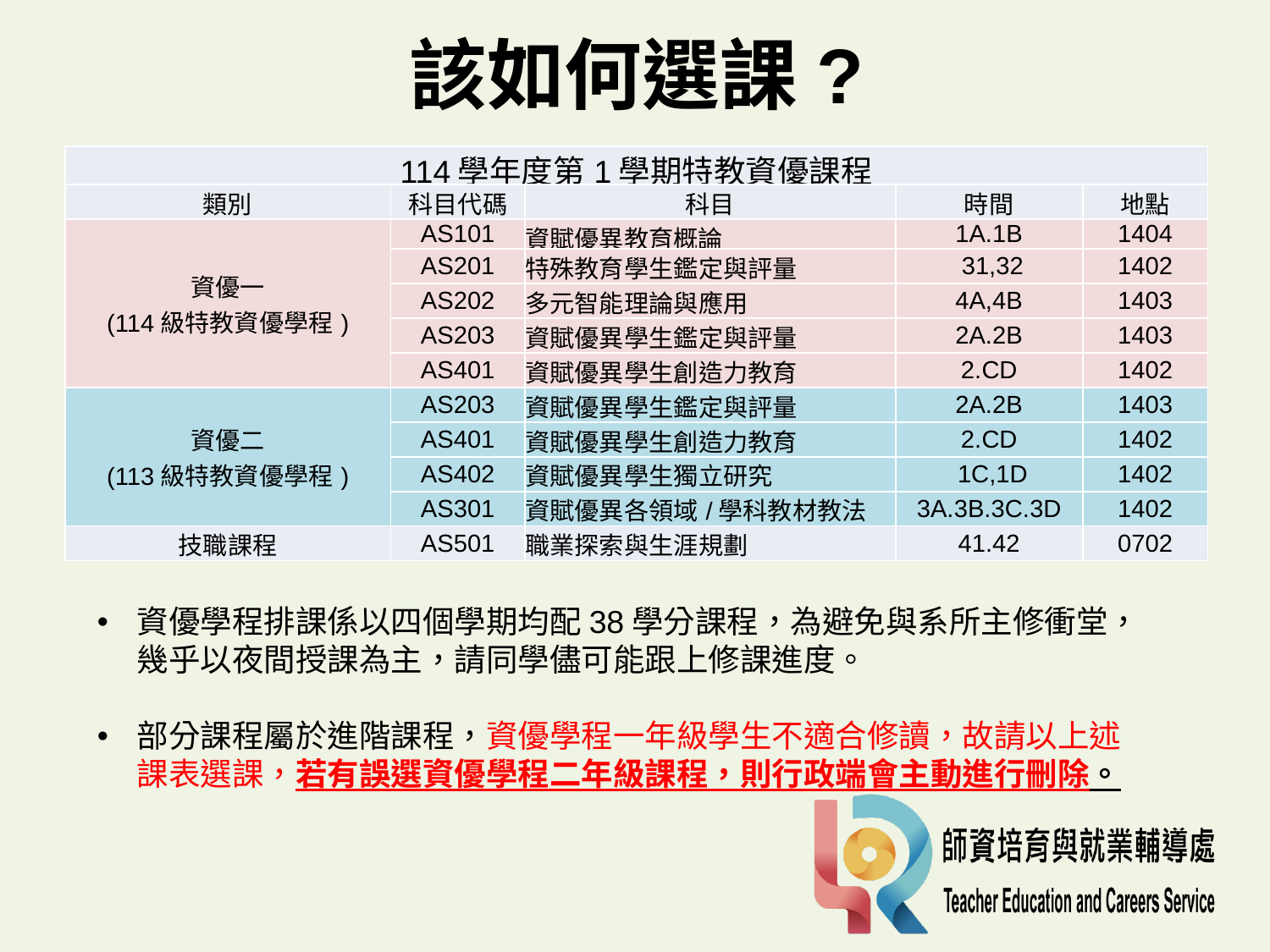

# 該如何選課?
| 114學年度第1學期特教資優課程 |  |  |  |  |
| --- | --- | --- | --- | --- |
| 類別 | 科目代碼 | 科目 | 時間 | 地點 |
| 資優一 (114級特教資優學程) | AS101 | 資賦優異教育概論 | 1A.1B | 1404 |
|  | AS201 | 特殊教育學生鑑定與評量 | 31,32 | 1402 |
|  | AS202 | 多元智能理論與應用 | 4A,4B | 1403 |
|  | AS203 | 資賦優異學生鑑定與評量 | 2A.2B | 1403 |
|  | AS401 | 資賦優異學生創造力教育 | 2.CD | 1402 |
| 資優二 (113級特教資優學程) | AS203 | 資賦優異學生鑑定與評量 | 2A.2B | 1403 |
|  | AS401 | 資賦優異學生創造力教育 | 2.CD | 1402 |
|  | AS402 | 資賦優異學生獨立研究 | 1C,1D | 1402 |
|  | AS301 | 資賦優異各領域/學科教材教法 | 3A.3B.3C.3D | 1402 |
| 技職課程 | AS501 | 職業探索與生涯規劃 | 41.42 | 0702 |
資優學程排課係以四個學期均配38學分課程，為避免與系所主修衝堂，幾乎以夜間授課為主，請同學儘可能跟上修課進度。

部分課程屬於進階課程，資優學程一年級學生不適合修讀，故請以上述課表選課，若有誤選資優學程二年級課程，則行政端會主動進行刪除。